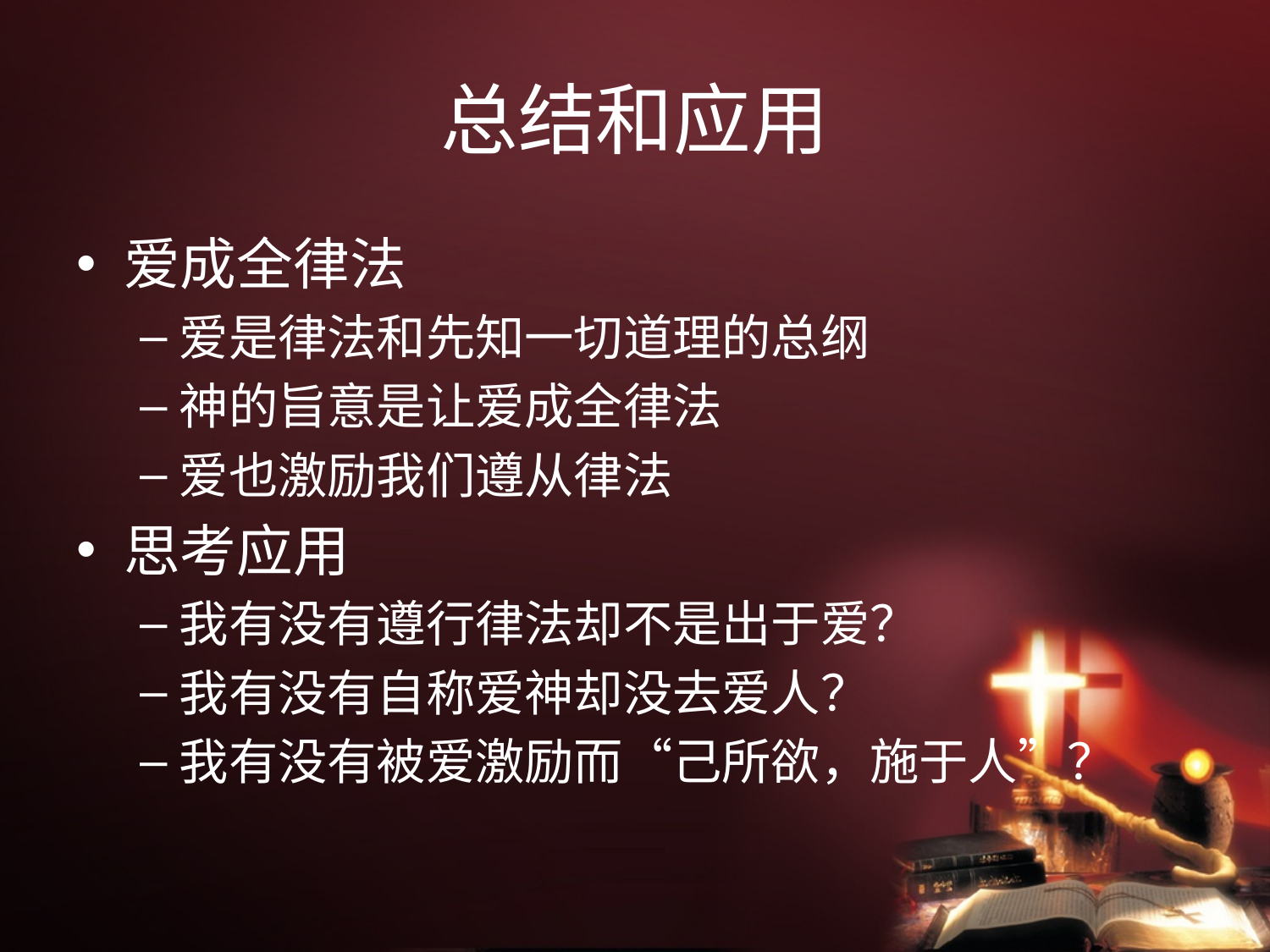

# 总结和应用
爱成全律法
爱是律法和先知一切道理的总纲
神的旨意是让爱成全律法
爱也激励我们遵从律法
思考应用
我有没有遵行律法却不是出于爱？
我有没有自称爱神却没去爱人？
我有没有被爱激励而“己所欲，施于人”？